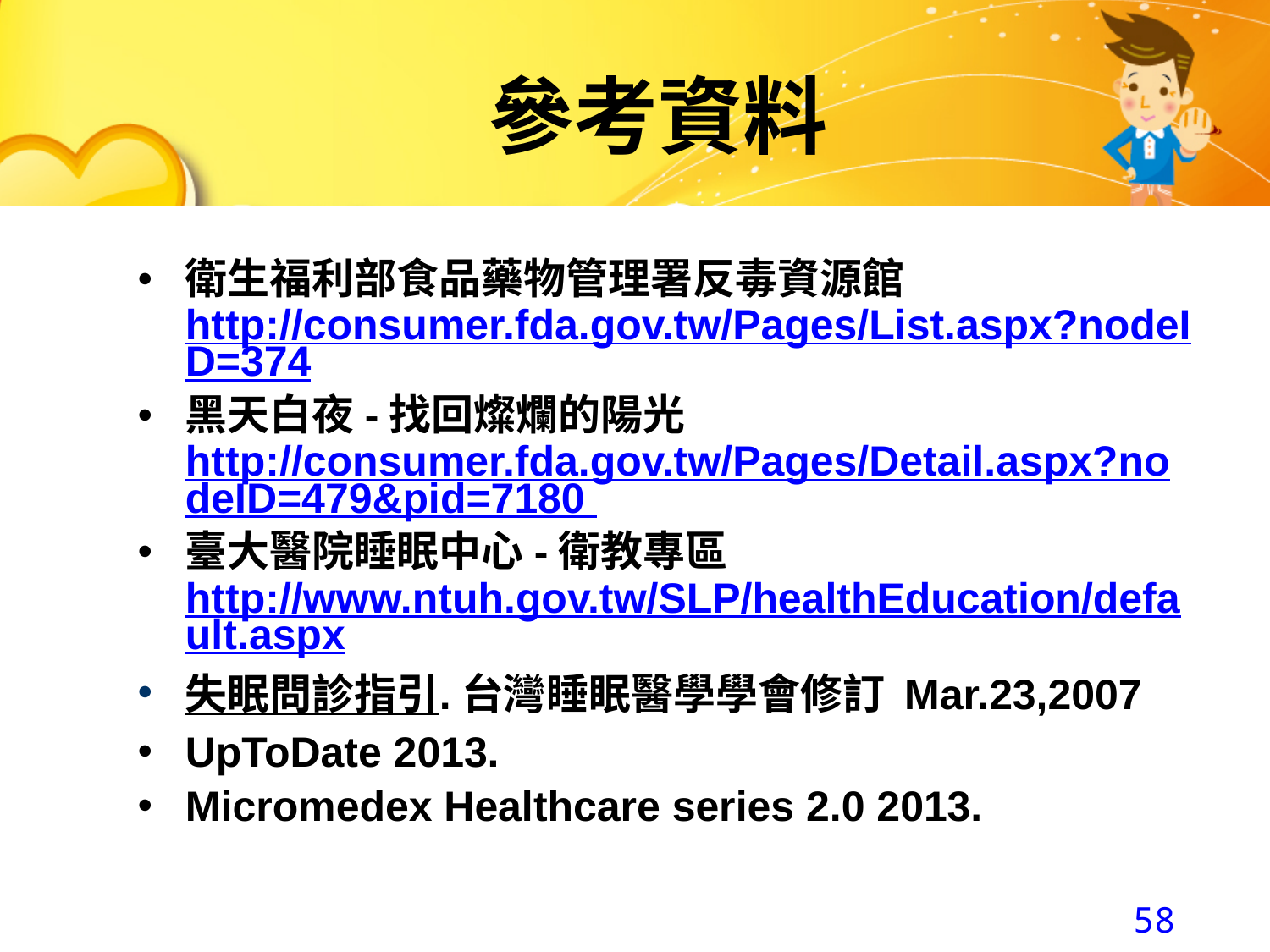

參考資料
衛生福利部食品藥物管理署反毒資源館http://consumer.fda.gov.tw/Pages/List.aspx?nodeID=374
黑天白夜-找回燦爛的陽光 http://consumer.fda.gov.tw/Pages/Detail.aspx?nodeID=479&pid=7180
臺大醫院睡眠中心-衛教專區 http://www.ntuh.gov.tw/SLP/healthEducation/default.aspx
失眠問診指引.台灣睡眠醫學學會修訂 Mar.23,2007
UpToDate 2013.
Micromedex Healthcare series 2.0 2013.
58